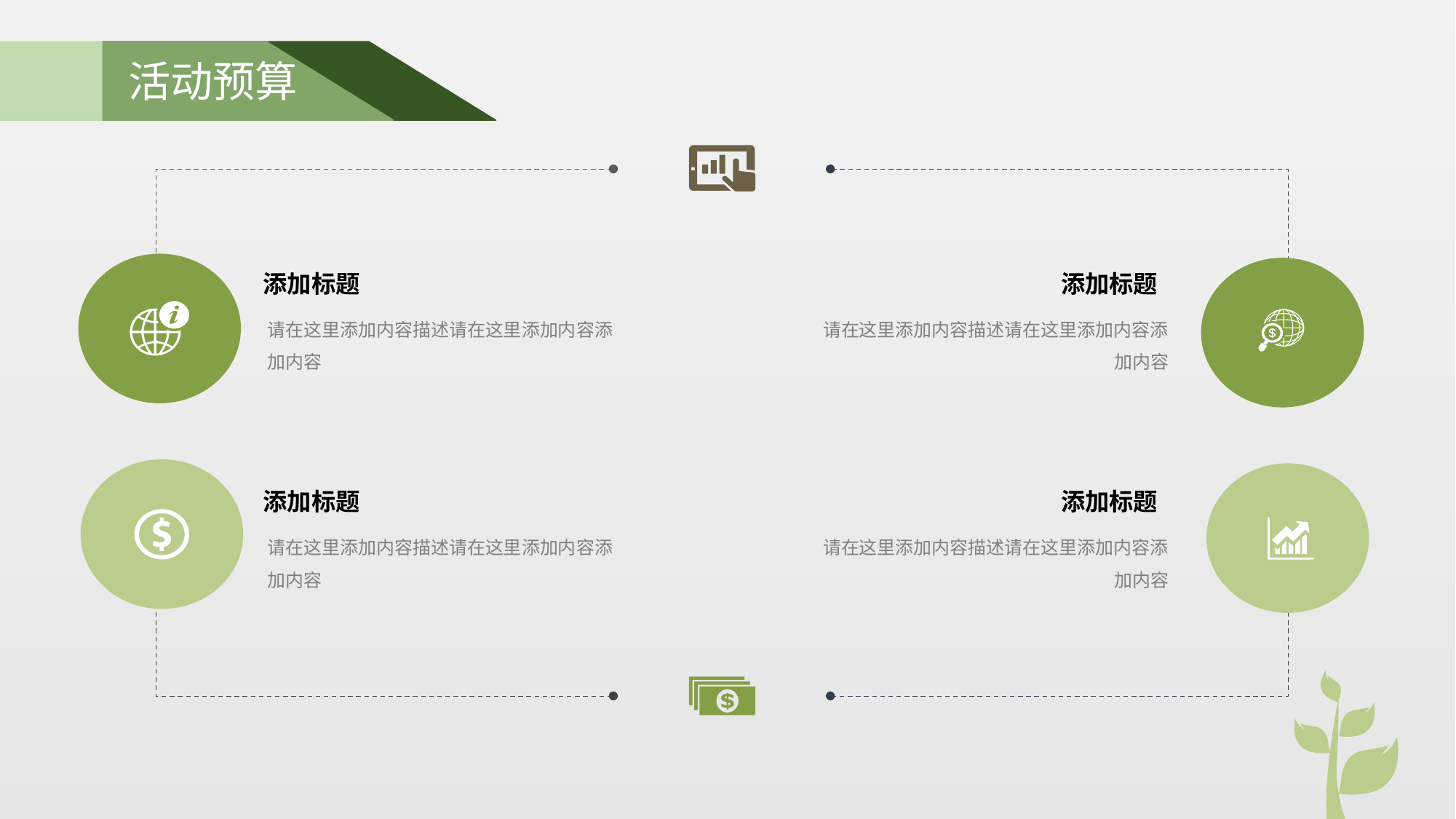

活动预算

添加标题
添加标题

请在这里添加内容描述请在这里添加内容添加内容
请在这里添加内容描述请在这里添加内容添加内容

添加标题
添加标题

请在这里添加内容描述请在这里添加内容添加内容
请在这里添加内容描述请在这里添加内容添加内容